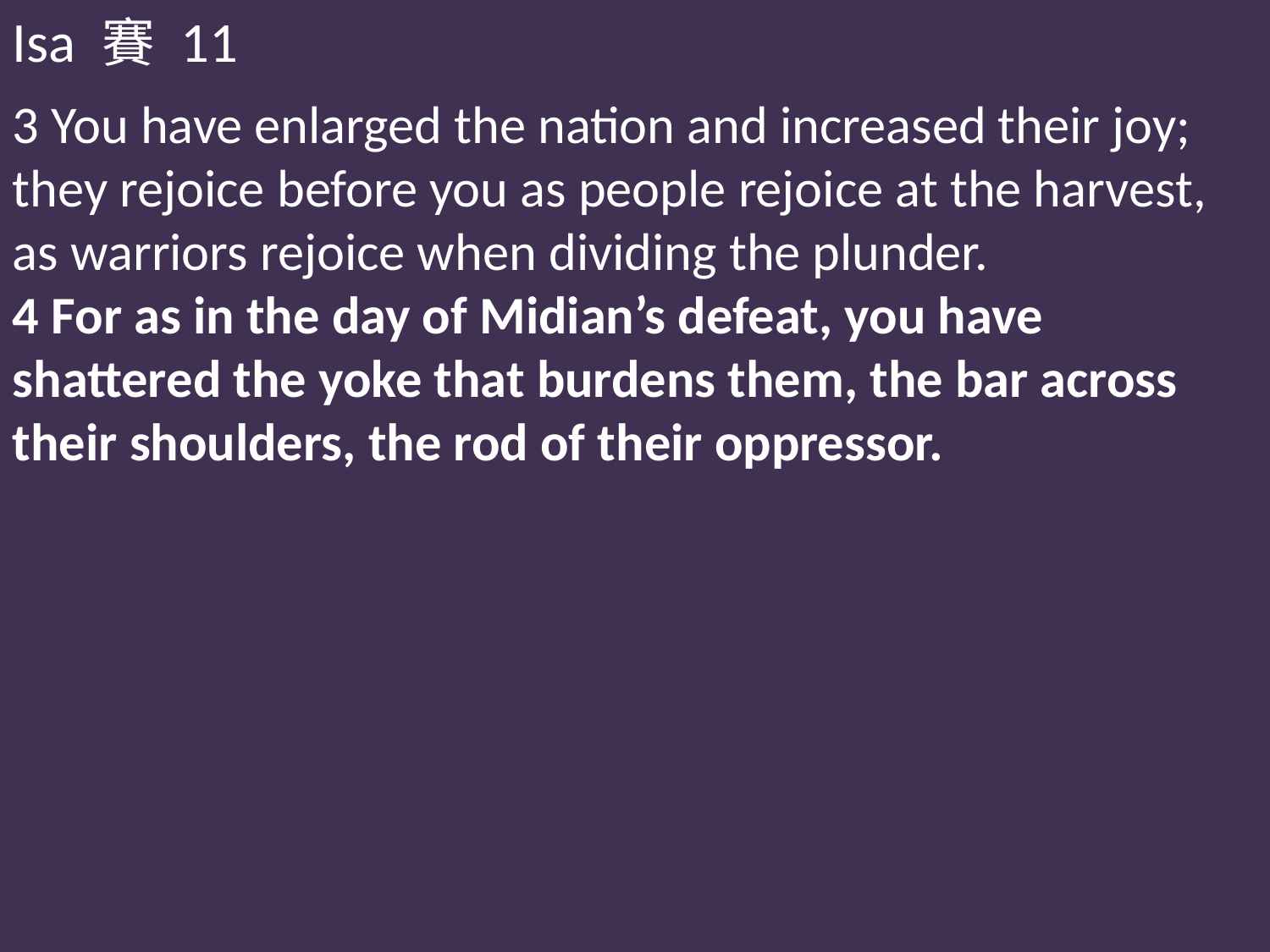

Isa 賽 11
3 You have enlarged the nation and increased their joy; they rejoice before you as people rejoice at the harvest, as warriors rejoice when dividing the plunder.
4 For as in the day of Midian’s defeat, you have shattered the yoke that burdens them, the bar across their shoulders, the rod of their oppressor.